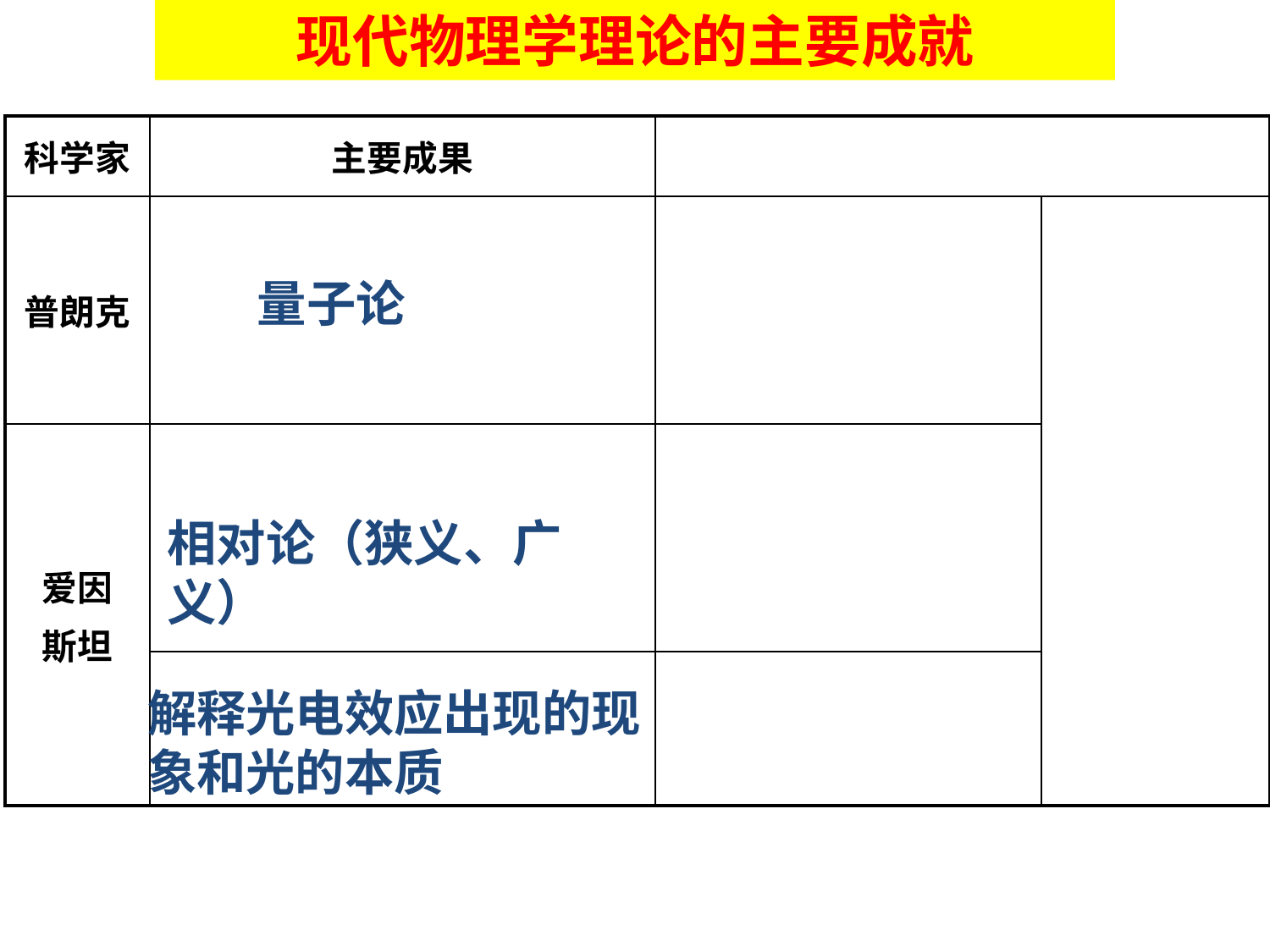

现代物理学理论的主要成就
| 科学家 | 主要成果 |  |  |
| --- | --- | --- | --- |
| 普朗克 |  |  |  |
| 爱因 斯坦 |  |  |  |
|  |  |  |  |
量子论
相对论（狭义、广义）
解释光电效应出现的现象和光的本质